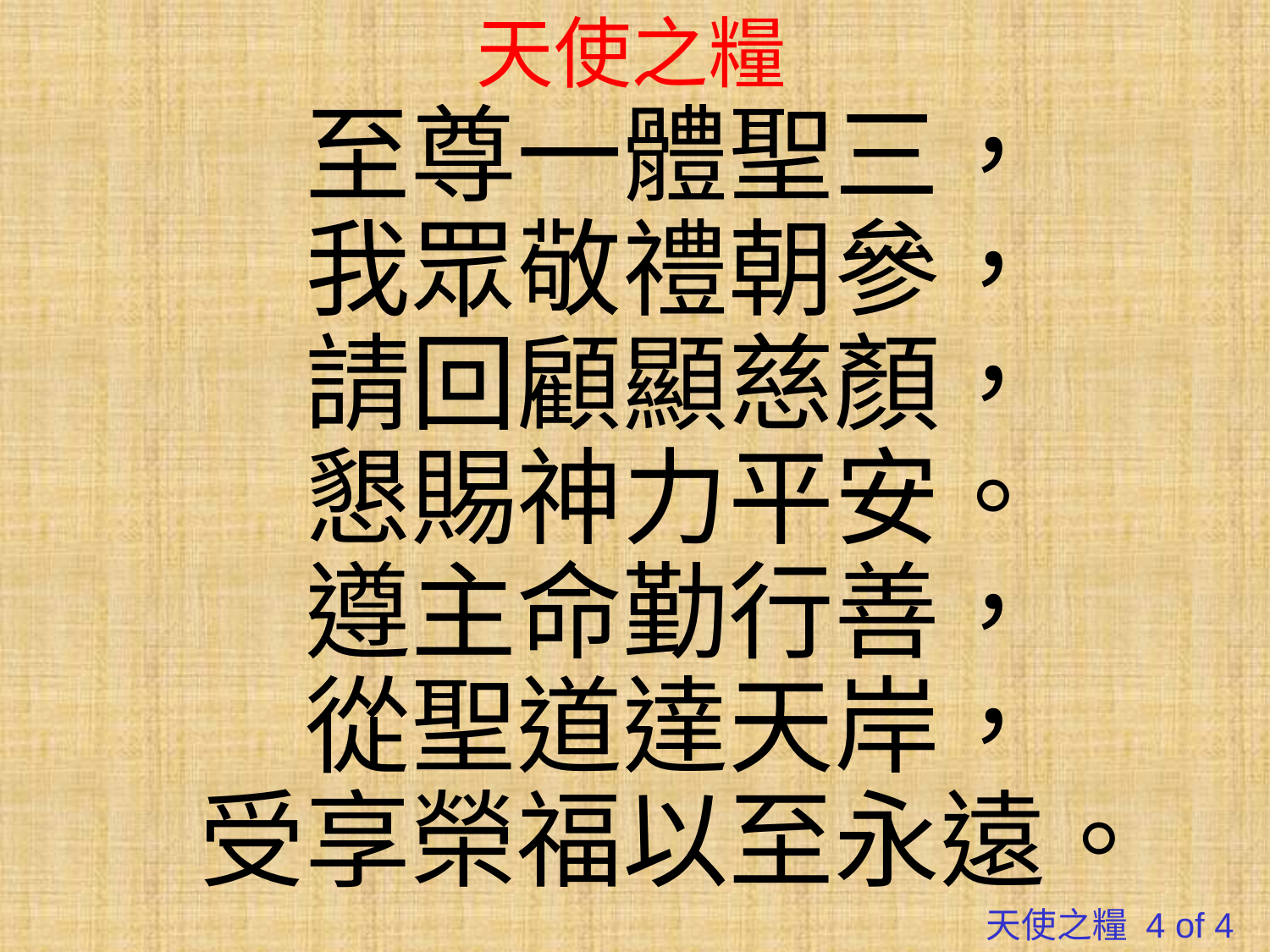

# 天使之糧
至尊一體聖三，
我眾敬禮朝參，
請回顧顯慈顏，
懇賜神力平安。
遵主命勤行善，
從聖道達天岸，
受享榮福以至永遠。

天使之糧 4 of 4